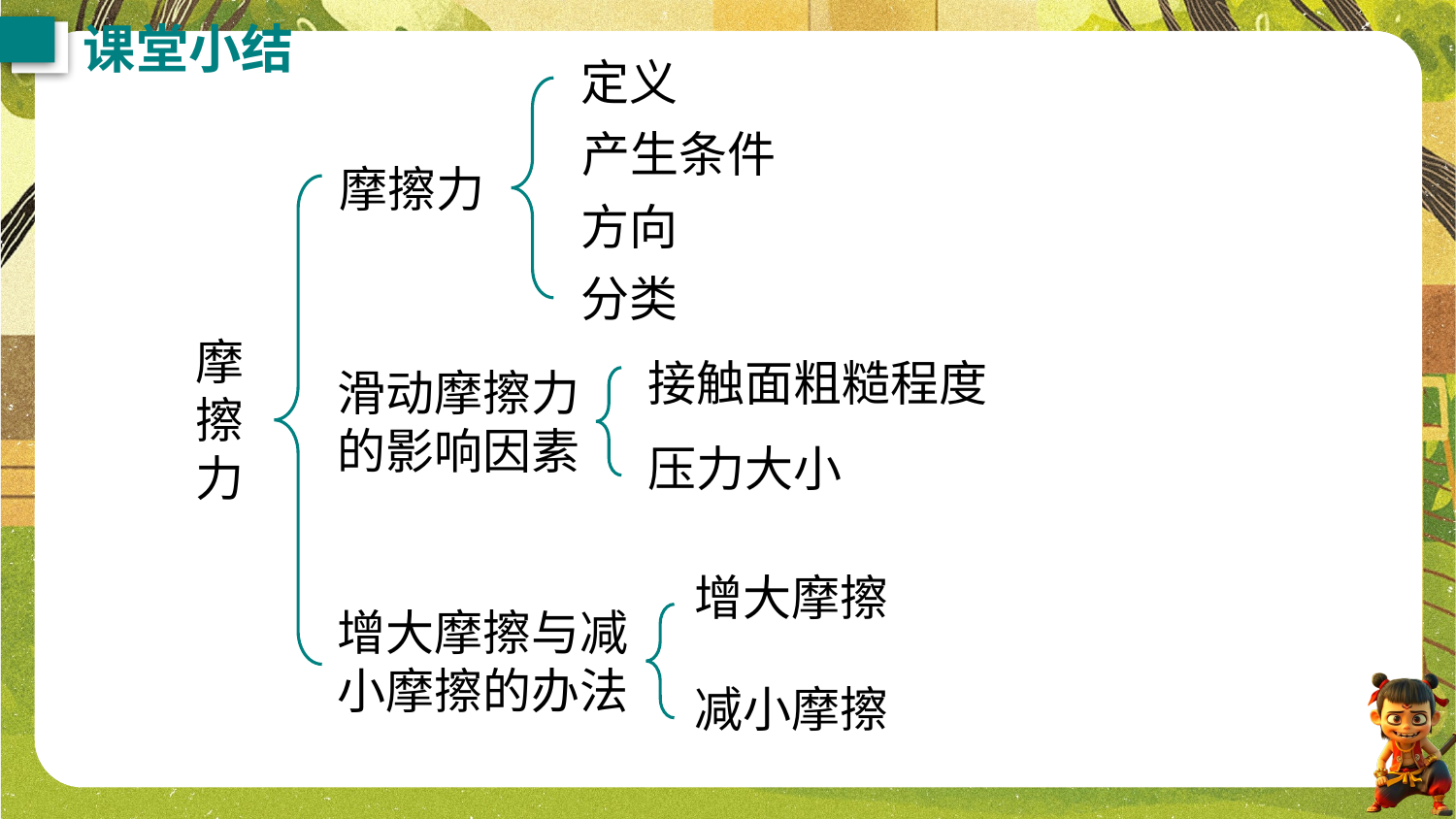

课堂小结

定义

产生条件
摩擦力

方向
分类
摩擦力
接触面粗糙程度
滑动摩擦力的影响因素

压力大小
增大摩擦
增大摩擦与减小摩擦的办法

减小摩擦